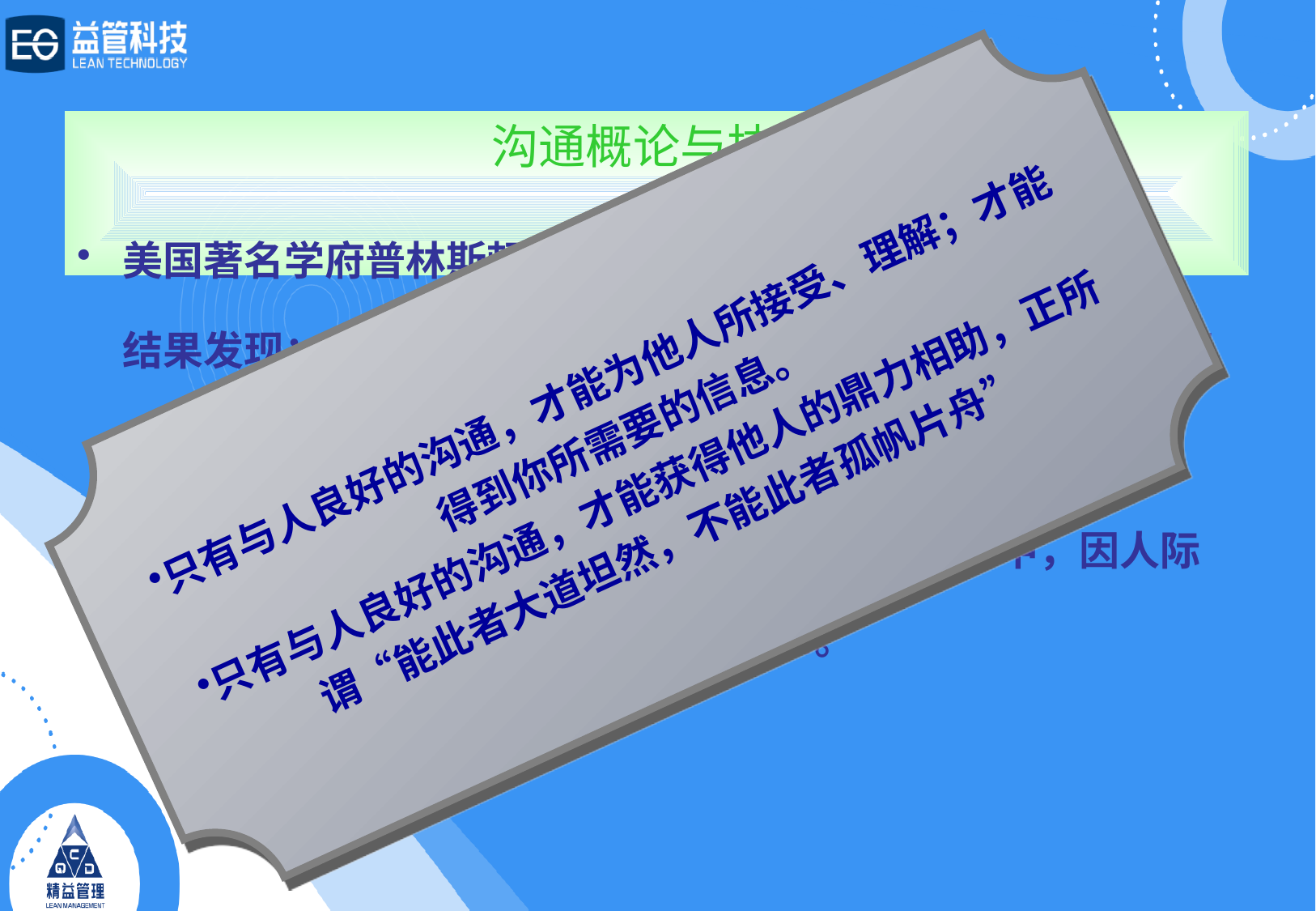

# 沟通概论与技巧
美国著名学府普林斯顿大学对 10000 份人事档案进行分析，结果发现：“智慧”、“专业技术”和“经验”只占成功因素的 25 ％，其余 75 ％决定于良好的人际沟通。
哈佛大学调查结果显示，在 500 名被解职的男女中，因人际沟通不良而导致工作不称职者占 82 ％。

只有与人良好的沟通，才能为他人所接受、理解；才能得到你所需要的信息。
只有与人良好的沟通，才能获得他人的鼎力相助，正所谓“能此者大道坦然，不能此者孤帆片舟”